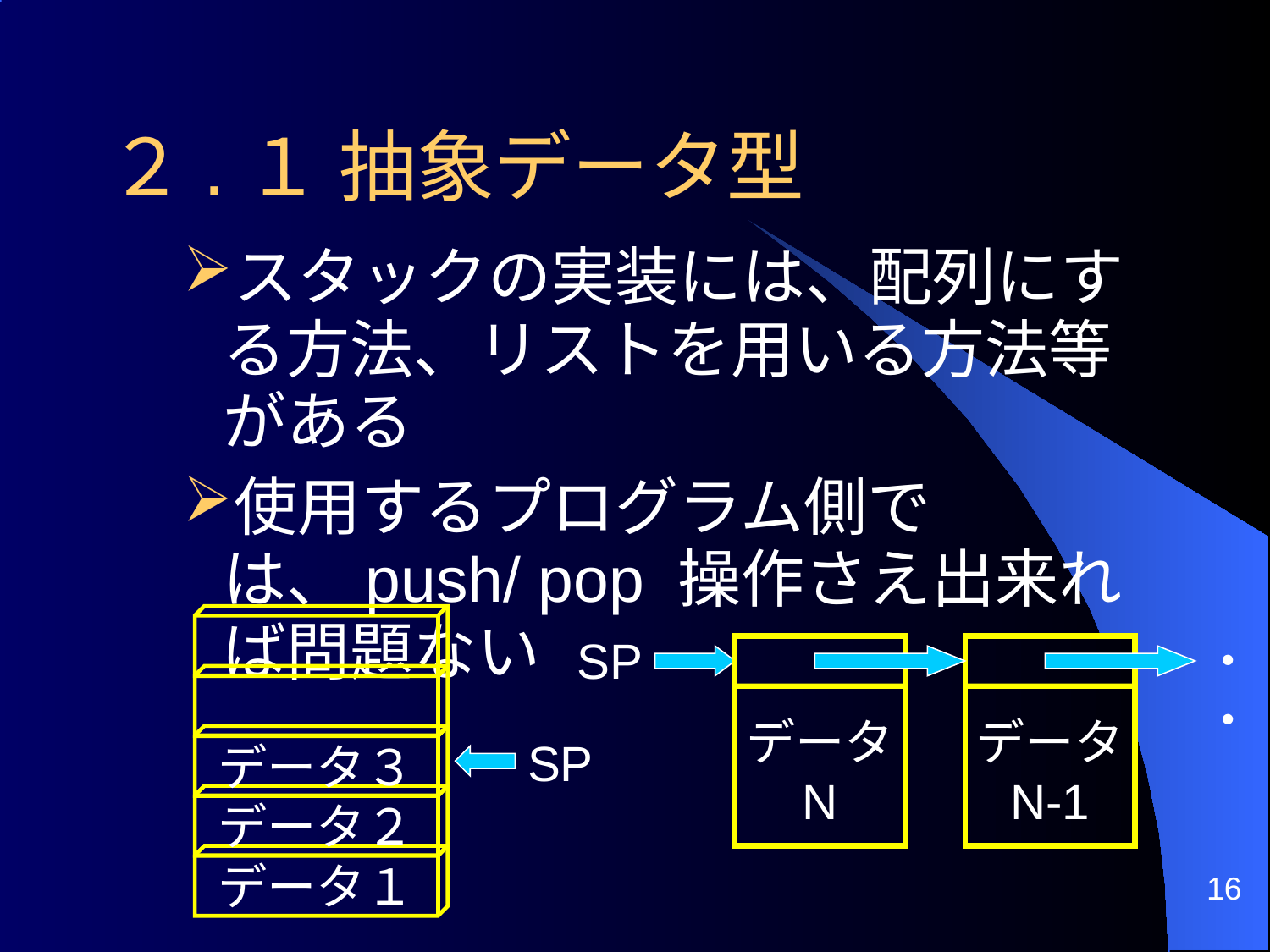

# ２.１ 抽象データ型
スタックの実装には、配列にする方法、リストを用いる方法等がある
使用するプログラム側では、push/ pop 操作さえ出来れば問題ない

SP
・・

データ
N

データ
N-1

データ３
SP

データ２
データ１
16